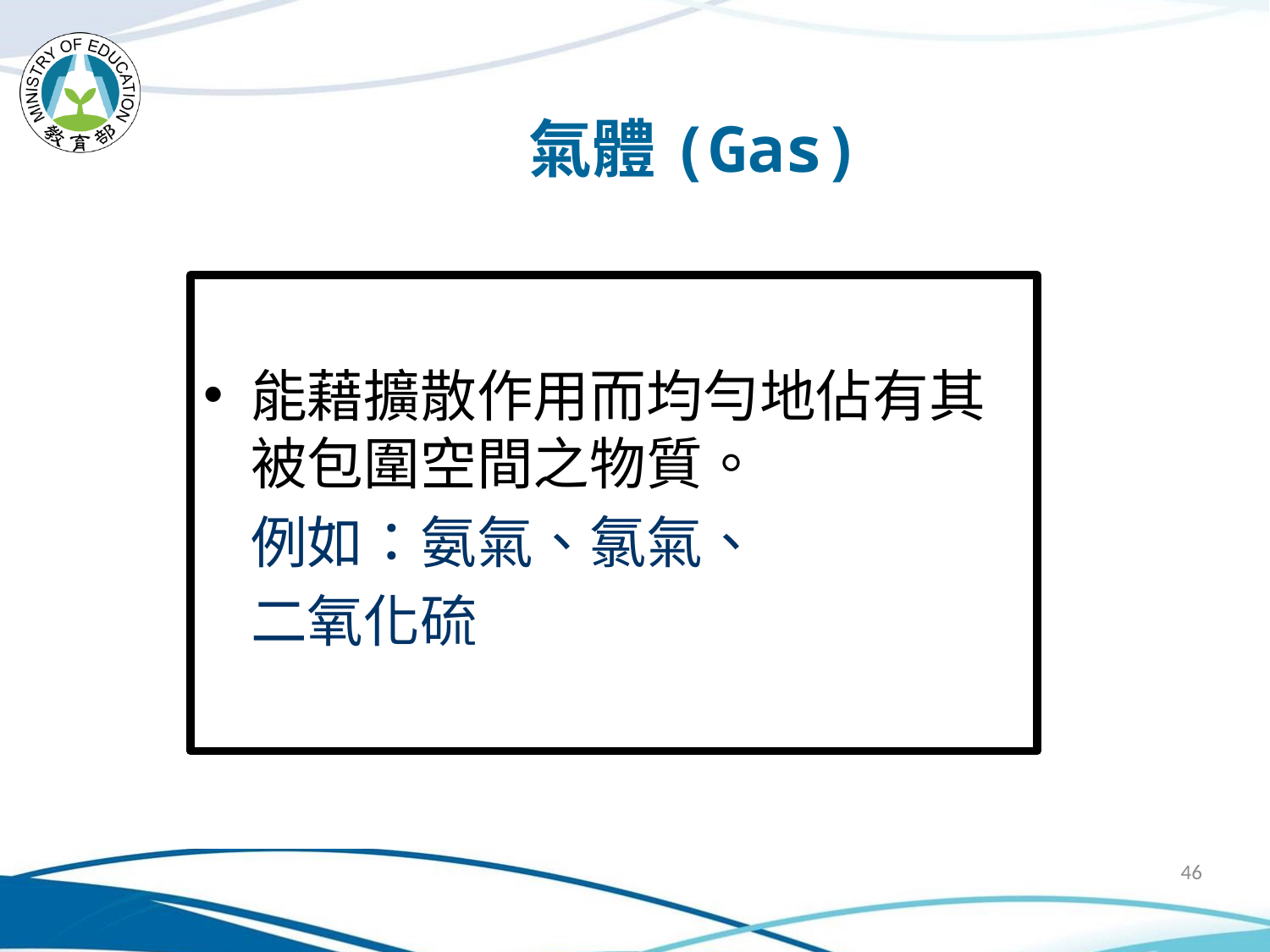

# 氣體(Gas)

能藉擴散作用而均勻地佔有其被包圍空間之物質。
	例如：氨氣、氯氣、
	二氧化硫
46